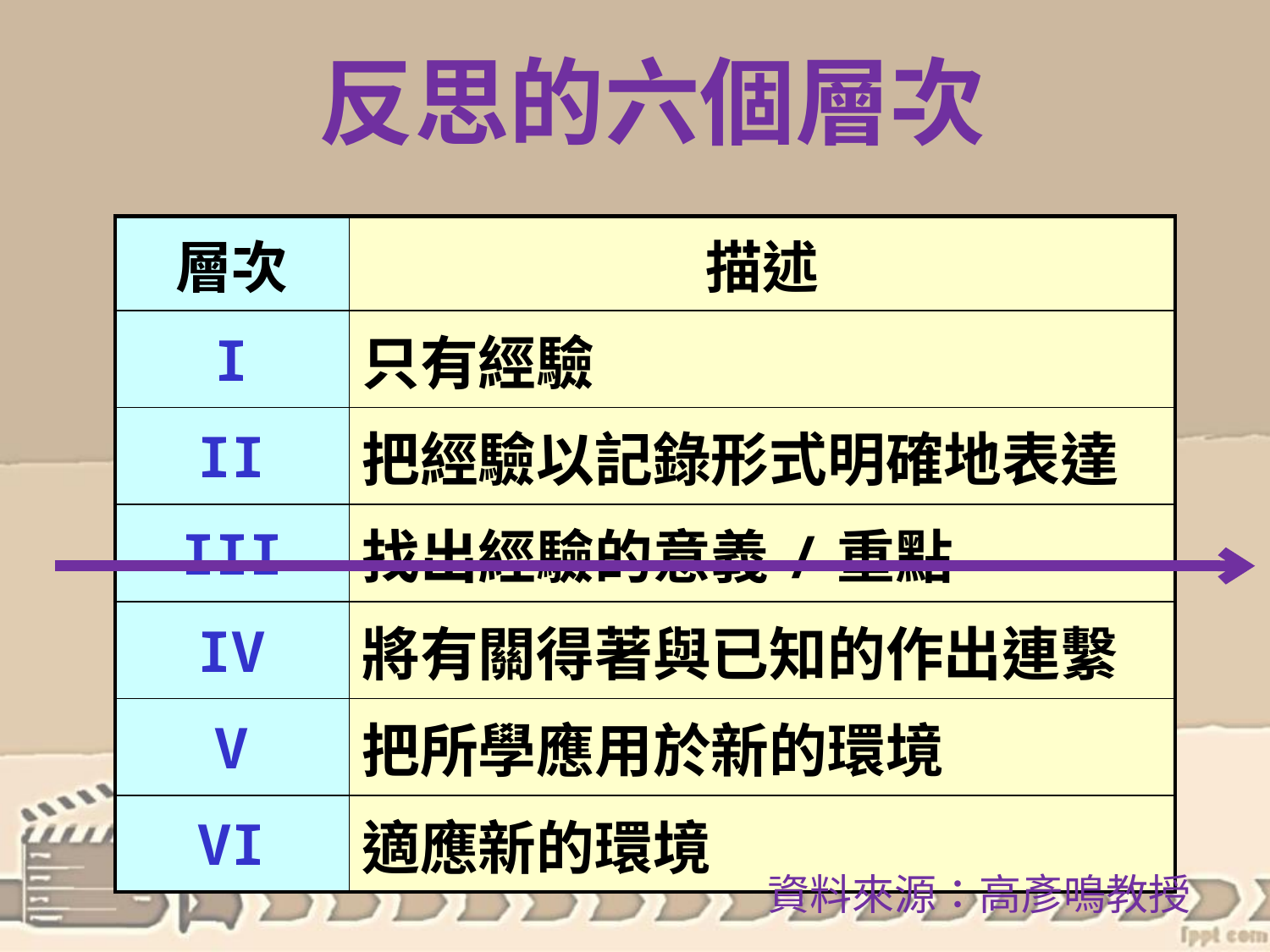

反思的六個層次
| 層次 | 描述 |
| --- | --- |
| I | 只有經驗 |
| II | 把經驗以記錄形式明確地表達 |
| III | 找出經驗的意義/重點 |
| IV | 將有關得著與已知的作出連繫 |
| V | 把所學應用於新的環境 |
| VI | 適應新的環境 |
資料來源：高彥鳴教授